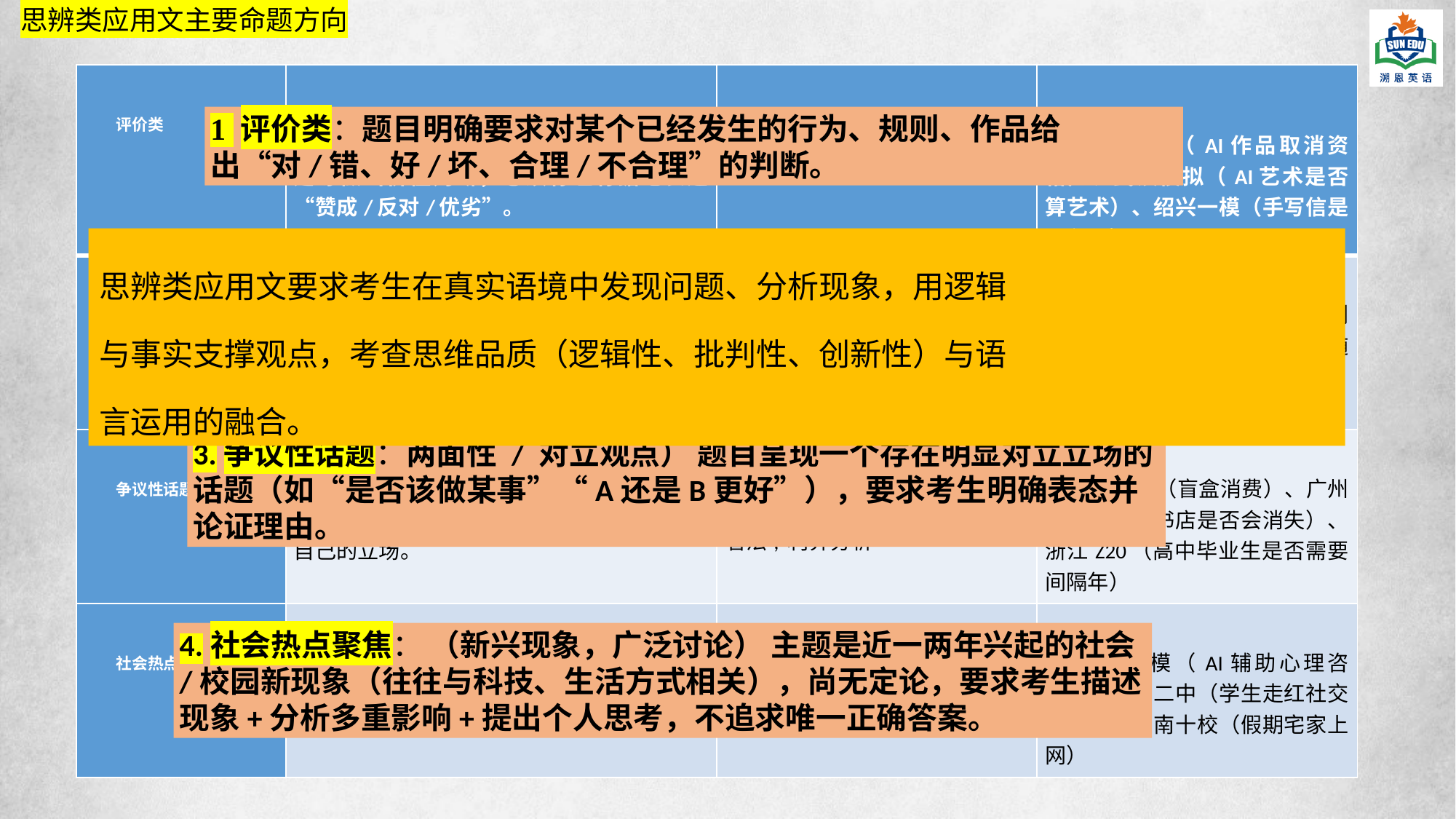

思辨类应用文主要命题方向
| 评价类 | 要求考生对某一现象、规则、作品、决定等做出价值判断，必须有理有据地表达“赞成/反对/优劣”。 | 谈看法, 是否合理 | 广州二模（AI作品取消资格）、武汉模拟（AI艺术是否算艺术）、绍兴一模（手写信是否必要） |
| --- | --- | --- | --- |
| 建议改进类 | 先指出具体问题（现象/弊端），分析原因或影响，再提出可操作的改进方案。 | 指出问题, 提出建议, 改进措施, 如何解决 | 金华十校（小组划水）、2023新高考I&II卷（随机分组练习口语）、福州4月（教室能源浪费） |
| 争议性话题 | 话题本身存在两种或多种明显对立的观点，需要考生辩证分析，呈现多面性后给出自己的立场。 | 是否同意, 正方反方, 你的看法, 利弊分析 | Z20联考（盲盒消费）、广州一模（实体书店是否会消失）、浙江Z20（高中毕业生是否需要间隔年） |
| 社会热点聚焦 | 主题是当下社会广泛讨论、尚无定论的新现象，需要以批判性眼光分析其多重影响，不追求绝对答案。 | 如何看待, 现象分析, 你的思考, 引发的讨论 | 温州一模（AI辅助心理咨询）、杭州二中（学生走红社交媒体）、江南十校（假期宅家上网） |
1 评价类：题目明确要求对某个已经发生的行为、规则、作品给出“对/错、好/坏、合理/不合理”的判断。

思辨类应用文要求考生在真实语境中发现问题、分析现象，用逻辑

与事实支撑观点，考查思维品质（逻辑性、批判性、创新性）与语

言运用的融合。

2.建议改进类： （问题 → 原因 → 建议、方案）题目描述一个负面现象或不足之处，要求考生先具体描述问题，然后提出改进建议。
3.争议性话题：两面性 / 对立观点） 题目呈现一个存在明显对立立场的话题（如“是否该做某事”“A还是B更好”），要求考生明确表态并论证理由。
4.社会热点聚焦： （新兴现象，广泛讨论） 主题是近一两年兴起的社会/校园新现象（往往与科技、生活方式相关），尚无定论，要求考生描述现象+分析多重影响+提出个人思考，不追求唯一正确答案。